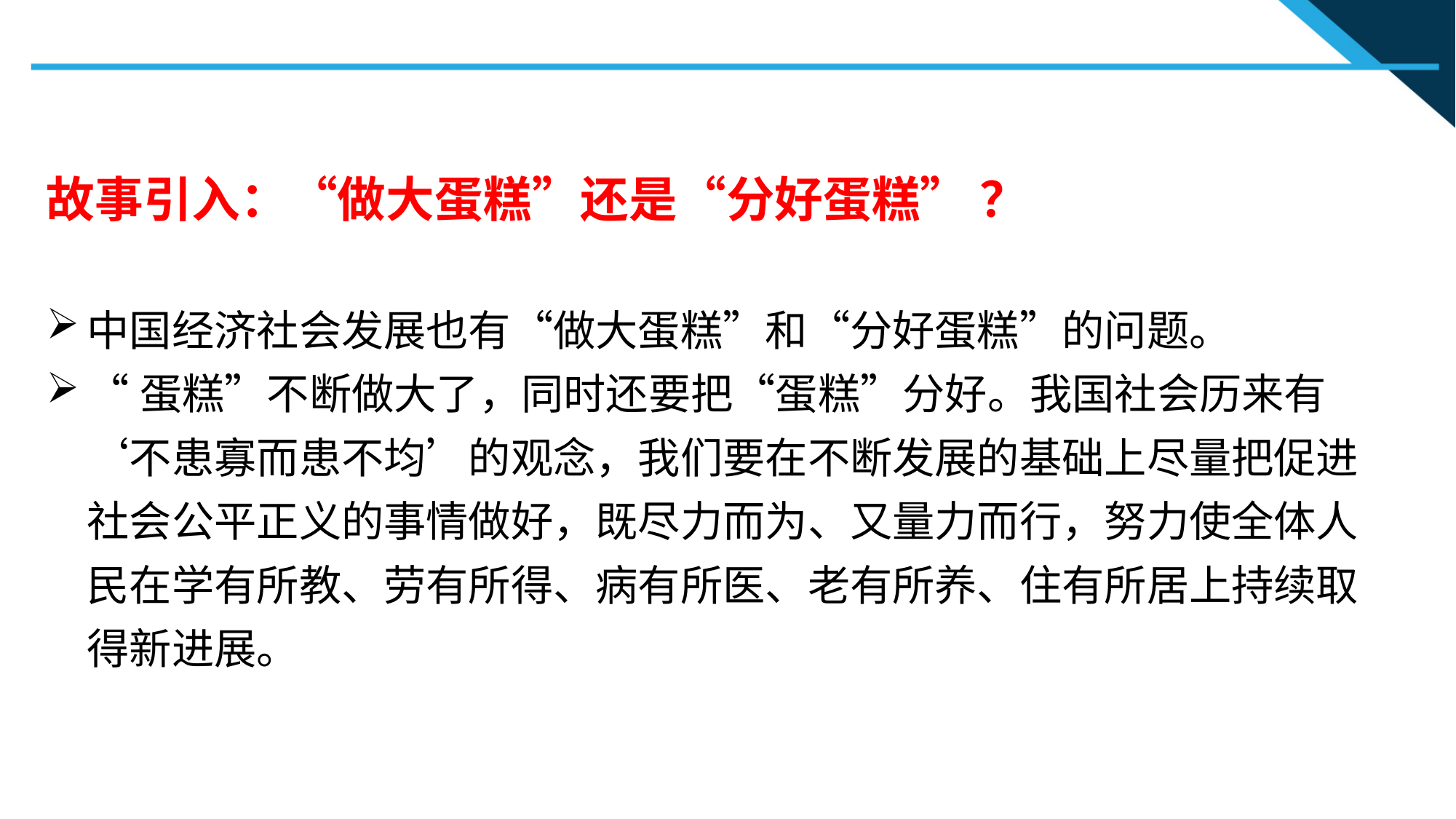

故事引入：“做大蛋糕”还是“分好蛋糕” ？

中国经济社会发展也有“做大蛋糕”和“分好蛋糕”的问题。
“蛋糕”不断做大了，同时还要把“蛋糕”分好。我国社会历来有‘不患寡而患不均’的观念，我们要在不断发展的基础上尽量把促进社会公平正义的事情做好，既尽力而为、又量力而行，努力使全体人民在学有所教、劳有所得、病有所医、老有所养、住有所居上持续取得新进展。